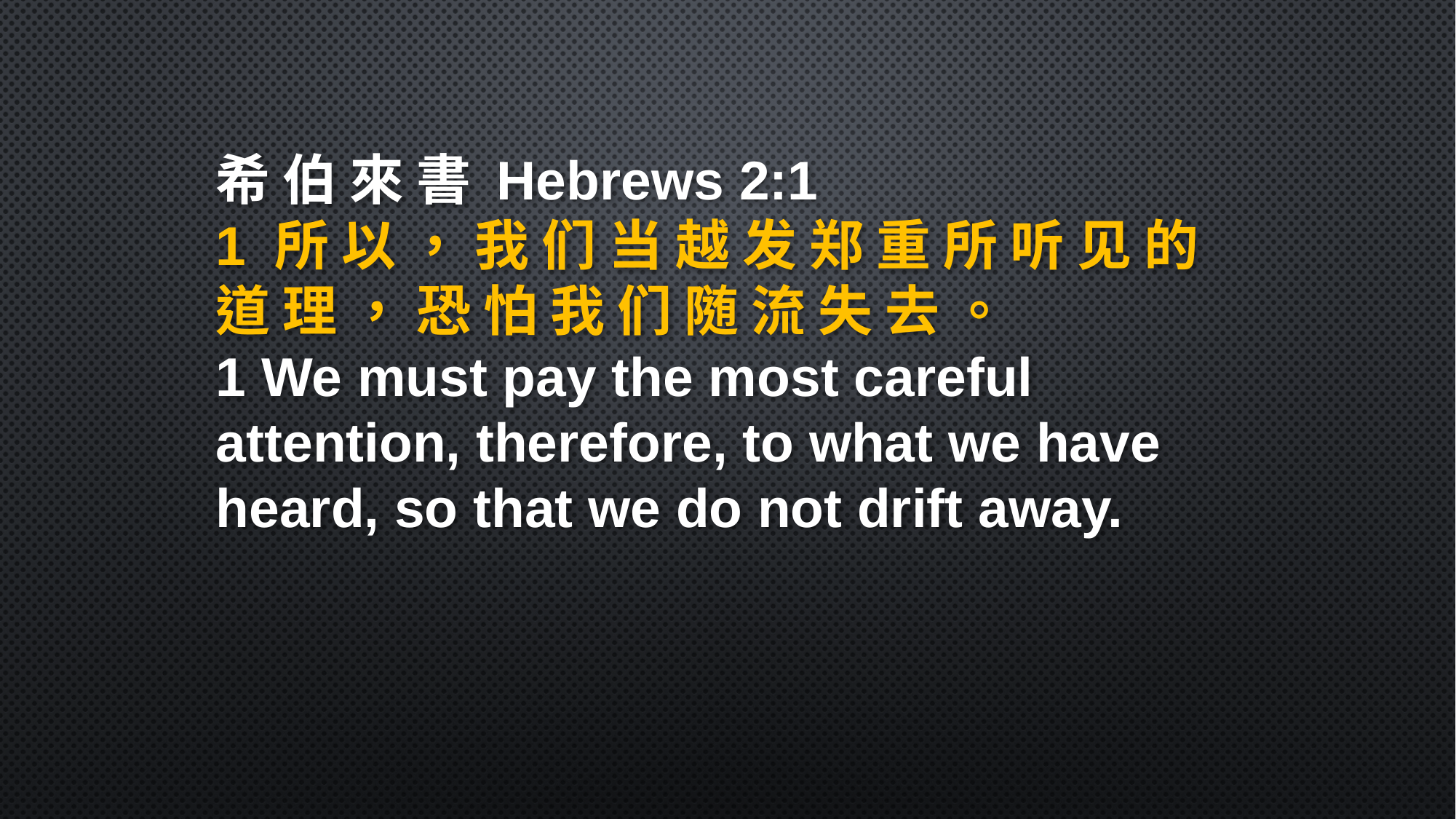

希 伯 來 書 Hebrews 2:1
1 所 以 ， 我 们 当 越 发 郑 重 所 听 见 的 道 理 ， 恐 怕 我 们 随 流 失 去 。
1 We must pay the most careful attention, therefore, to what we have heard, so that we do not drift away.